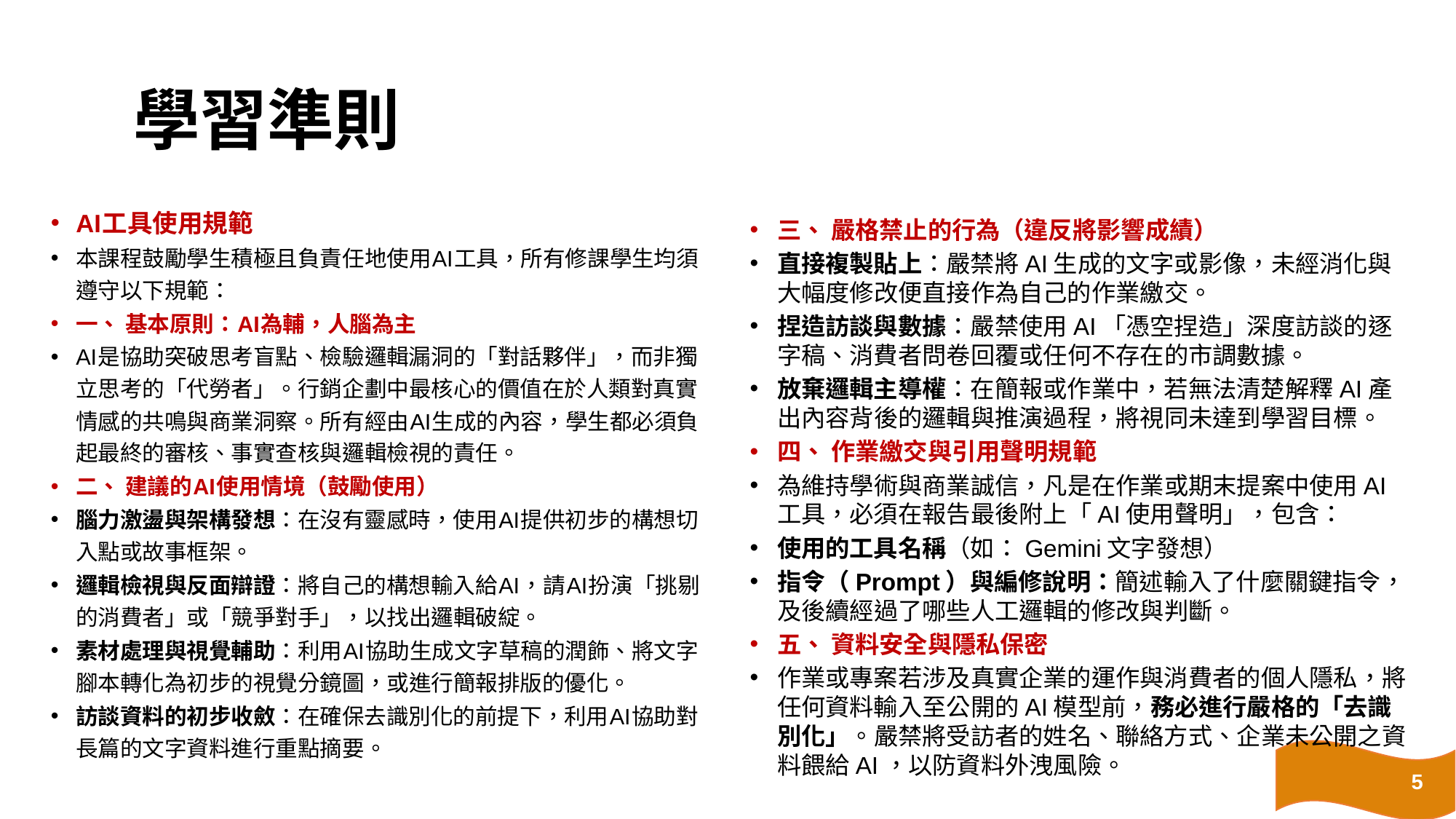

# 學習準則
AI工具使用規範
本課程鼓勵學生積極且負責任地使用AI工具，所有修課學生均須遵守以下規範：
一、 基本原則：AI為輔，人腦為主
AI是協助突破思考盲點、檢驗邏輯漏洞的「對話夥伴」，而非獨立思考的「代勞者」。行銷企劃中最核心的價值在於人類對真實情感的共鳴與商業洞察。所有經由AI生成的內容，學生都必須負起最終的審核、事實查核與邏輯檢視的責任。
二、 建議的AI使用情境（鼓勵使用）
腦力激盪與架構發想：在沒有靈感時，使用AI提供初步的構想切入點或故事框架。
邏輯檢視與反面辯證：將自己的構想輸入給AI，請AI扮演「挑剔的消費者」或「競爭對手」，以找出邏輯破綻。
素材處理與視覺輔助：利用AI協助生成文字草稿的潤飾、將文字腳本轉化為初步的視覺分鏡圖，或進行簡報排版的優化。
訪談資料的初步收斂：在確保去識別化的前提下，利用AI協助對長篇的文字資料進行重點摘要。

三、 嚴格禁止的行為（違反將影響成績）
直接複製貼上：嚴禁將AI生成的文字或影像，未經消化與大幅度修改便直接作為自己的作業繳交。
捏造訪談與數據：嚴禁使用AI「憑空捏造」深度訪談的逐字稿、消費者問卷回覆或任何不存在的市調數據。
放棄邏輯主導權：在簡報或作業中，若無法清楚解釋AI產出內容背後的邏輯與推演過程，將視同未達到學習目標。
四、 作業繳交與引用聲明規範
為維持學術與商業誠信，凡是在作業或期末提案中使用AI工具，必須在報告最後附上「AI使用聲明」，包含：
使用的工具名稱（如：Gemini文字發想）
指令（Prompt）與編修說明：簡述輸入了什麼關鍵指令，及後續經過了哪些人工邏輯的修改與判斷。
五、 資料安全與隱私保密
作業或專案若涉及真實企業的運作與消費者的個人隱私，將任何資料輸入至公開的AI模型前，務必進行嚴格的「去識別化」。嚴禁將受訪者的姓名、聯絡方式、企業未公開之資料餵給AI，以防資料外洩風險。

5